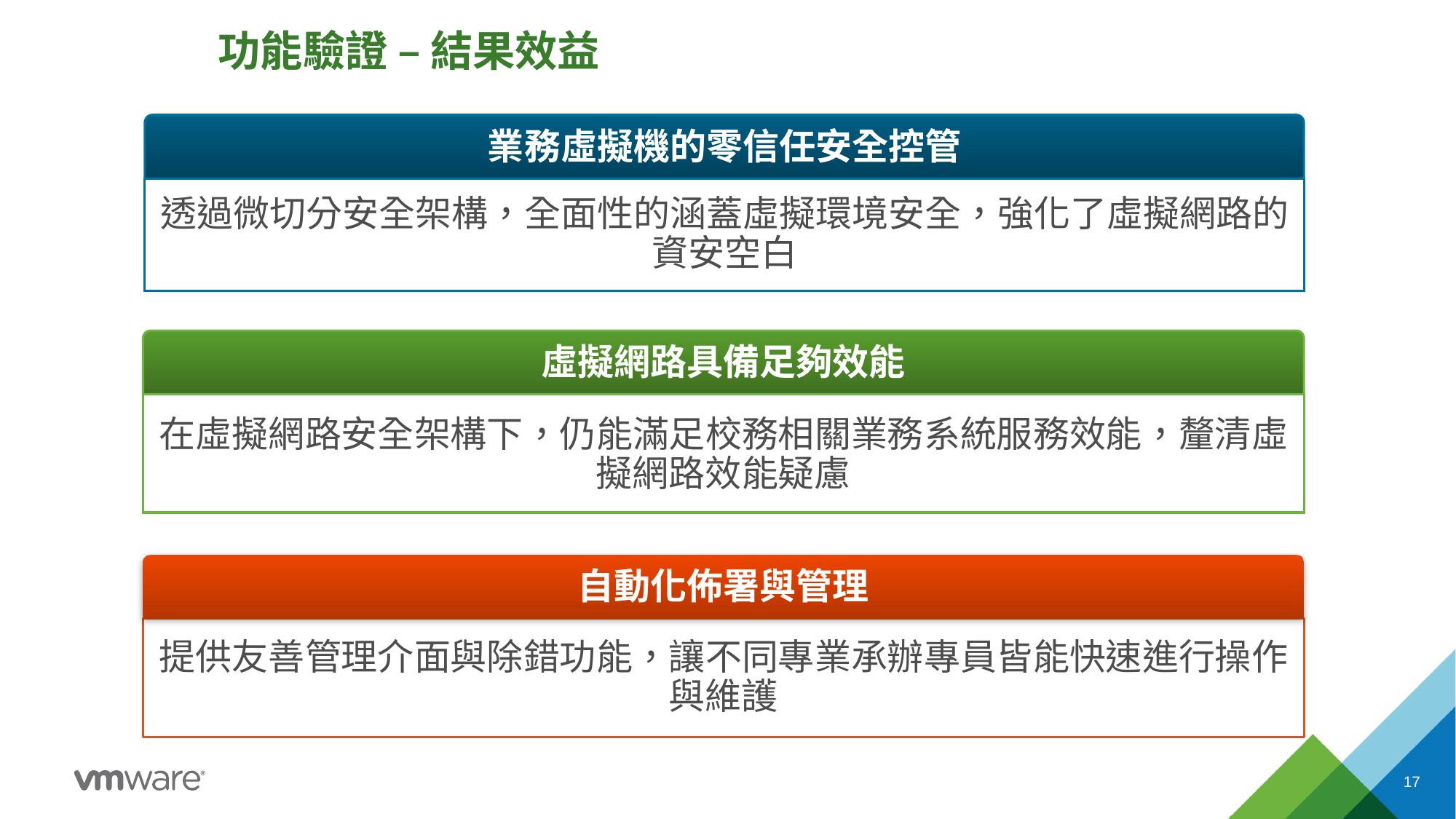

功能驗證 – 結果效益
業務虛擬機的零信任安全控管
透過微切分安全架構，全面性的涵蓋虛擬環境安全，強化了虛擬網路的資安空白
虛擬網路具備足夠效能
在虛擬網路安全架構下，仍能滿足校務相關業務系統服務效能，釐清虛擬網路效能疑慮
自動化佈署與管理
提供友善管理介面與除錯功能，讓不同專業承辦專員皆能快速進行操作與維護
17